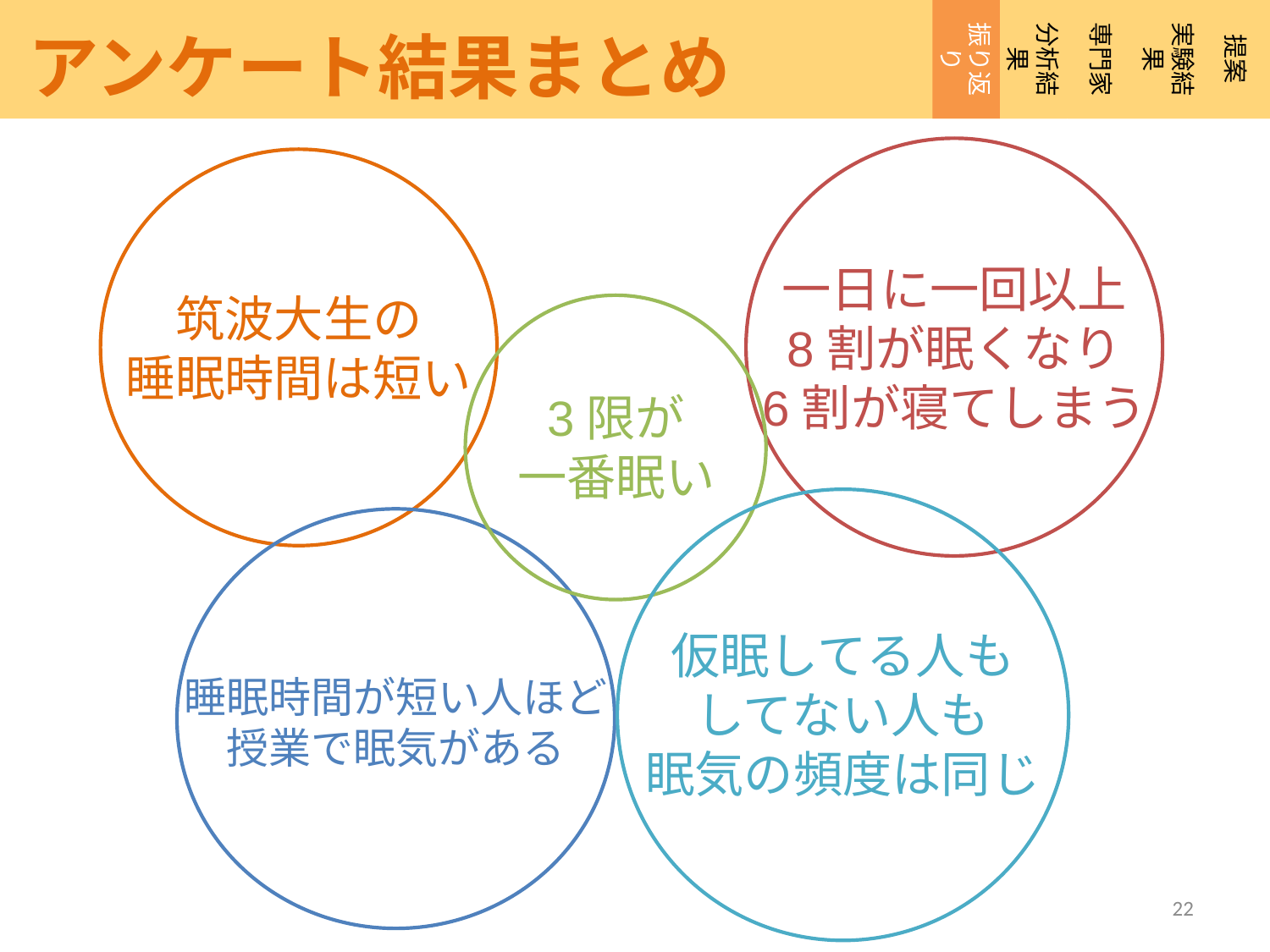

専門家
提案

振り返り
実験結果
分析結果
アンケート結果まとめ

一日に一回以上
8割が眠くなり
6割が寝てしまう

筑波大生の
睡眠時間は短い

3限が
一番眠い

仮眠してる人も
してない人も
眠気の頻度は同じ

睡眠時間が短い人ほど
授業で眠気がある
22